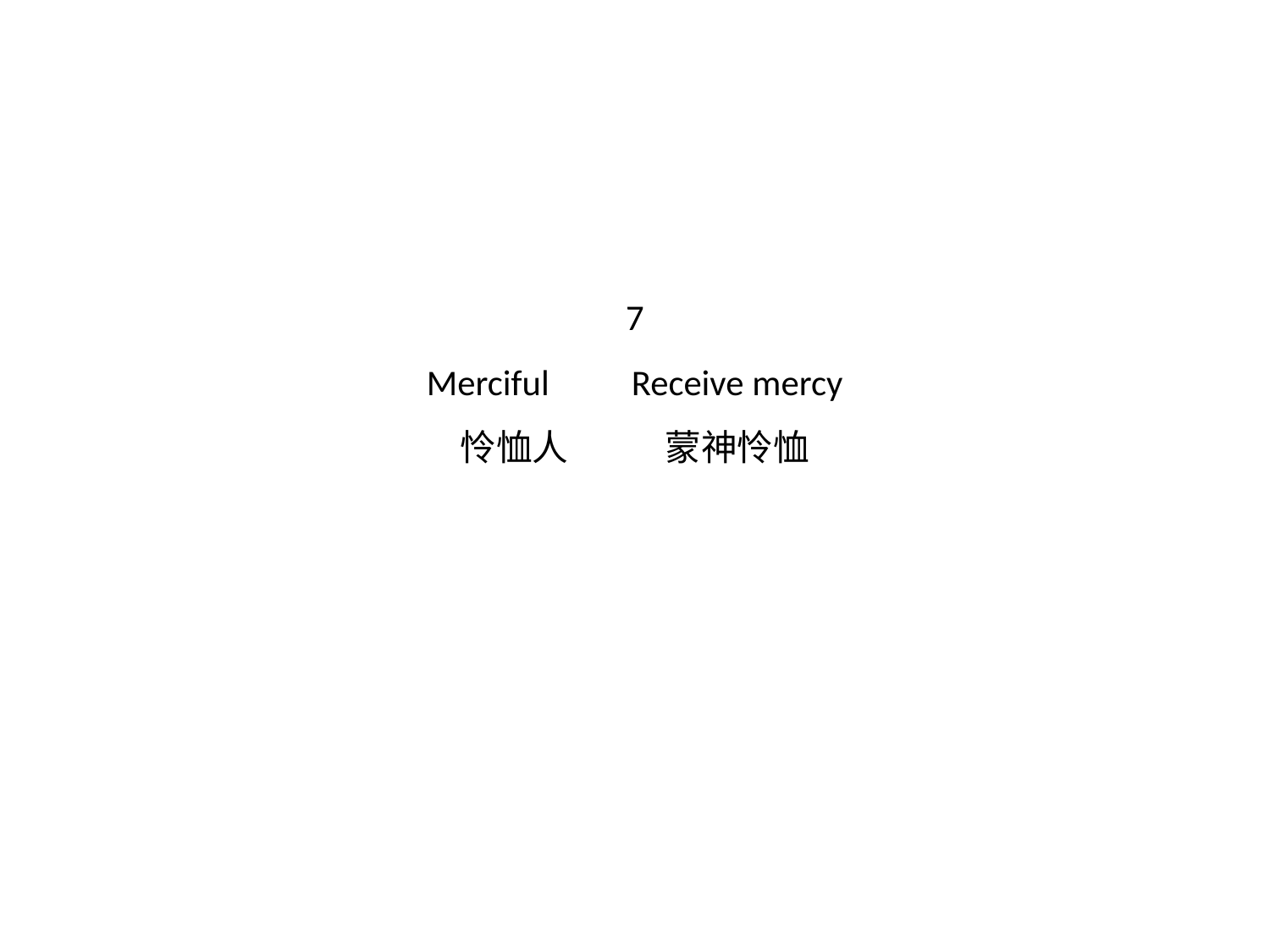

# 7 Merciful          Receive mercy 怜恤人            蒙神怜恤